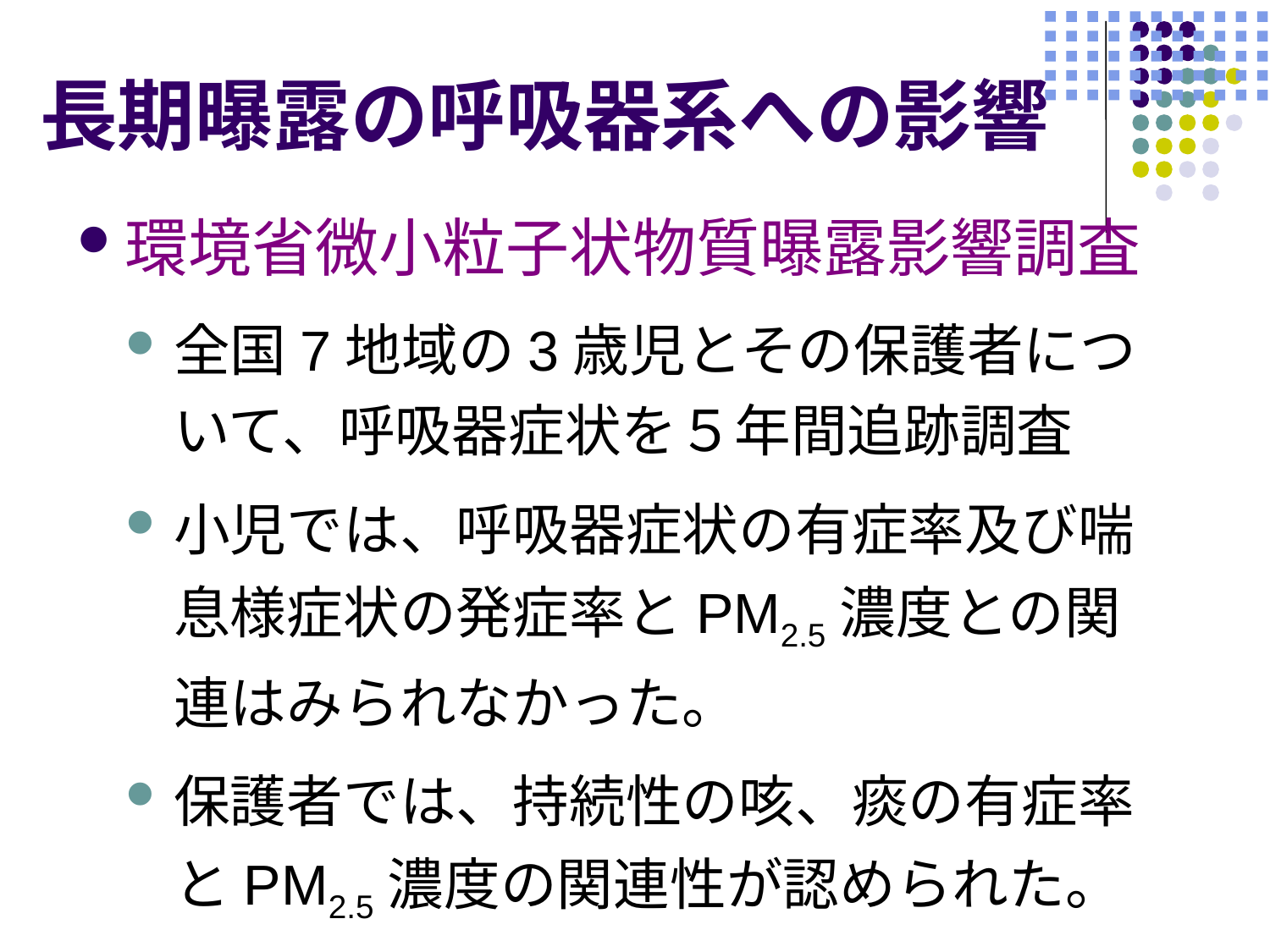

# 長期曝露の呼吸器系への影響
環境省微小粒子状物質曝露影響調査
全国7地域の3歳児とその保護者について、呼吸器症状を５年間追跡調査
小児では、呼吸器症状の有症率及び喘息様症状の発症率とPM2.5濃度との関連はみられなかった。
保護者では、持続性の咳、痰の有症率とPM2.5濃度の関連性が認められた。